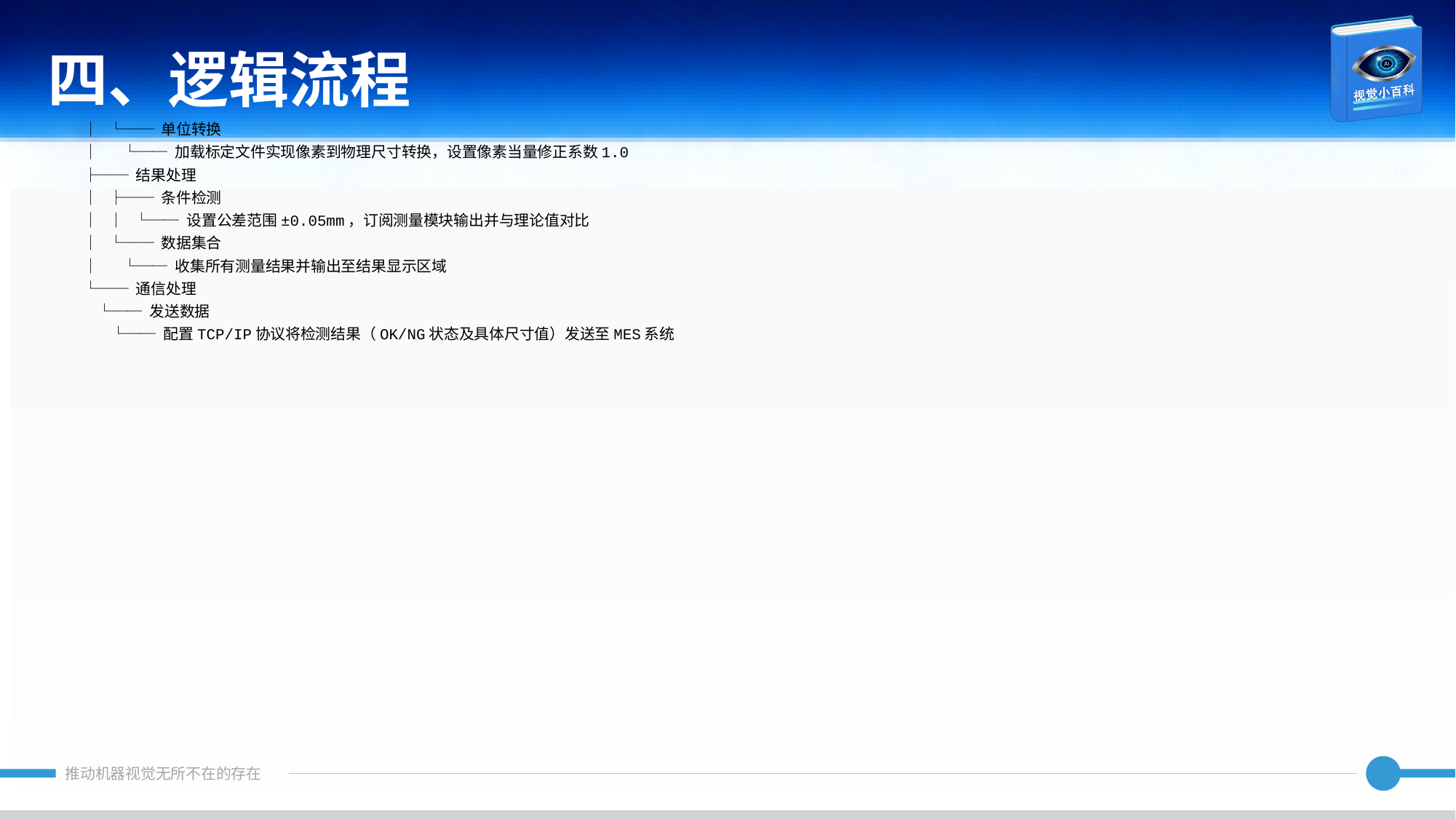

四、逻辑流程

│   └── 单位转换
│       └── 加载标定文件实现像素到物理尺寸转换，设置像素当量修正系数1.0
├── 结果处理
│   ├── 条件检测
│   │   └── 设置公差范围±0.05mm，订阅测量模块输出并与理论值对比
│   └── 数据集合
│       └── 收集所有测量结果并输出至结果显示区域
└── 通信处理
    └── 发送数据
        └── 配置TCP/IP协议将检测结果（OK/NG状态及具体尺寸值）发送至MES系统
9